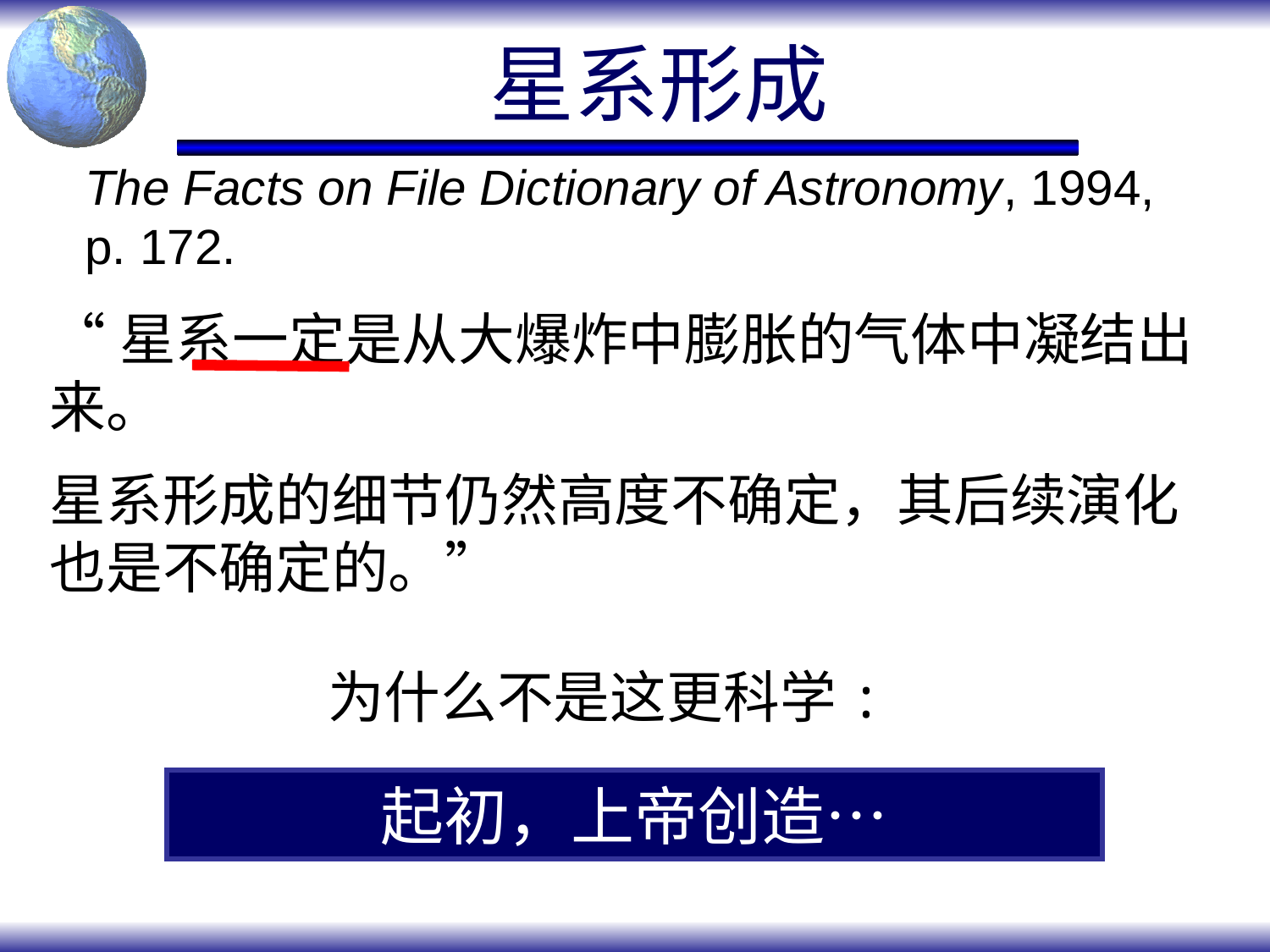

# 星系形成
The Facts on File Dictionary of Astronomy, 1994, p. 172.
“星系一定是从大爆炸中膨胀的气体中凝结出来。
星系形成的细节仍然高度不确定，其后续演化也是不确定的。”

为什么不是这更科学:
起初，上帝创造…